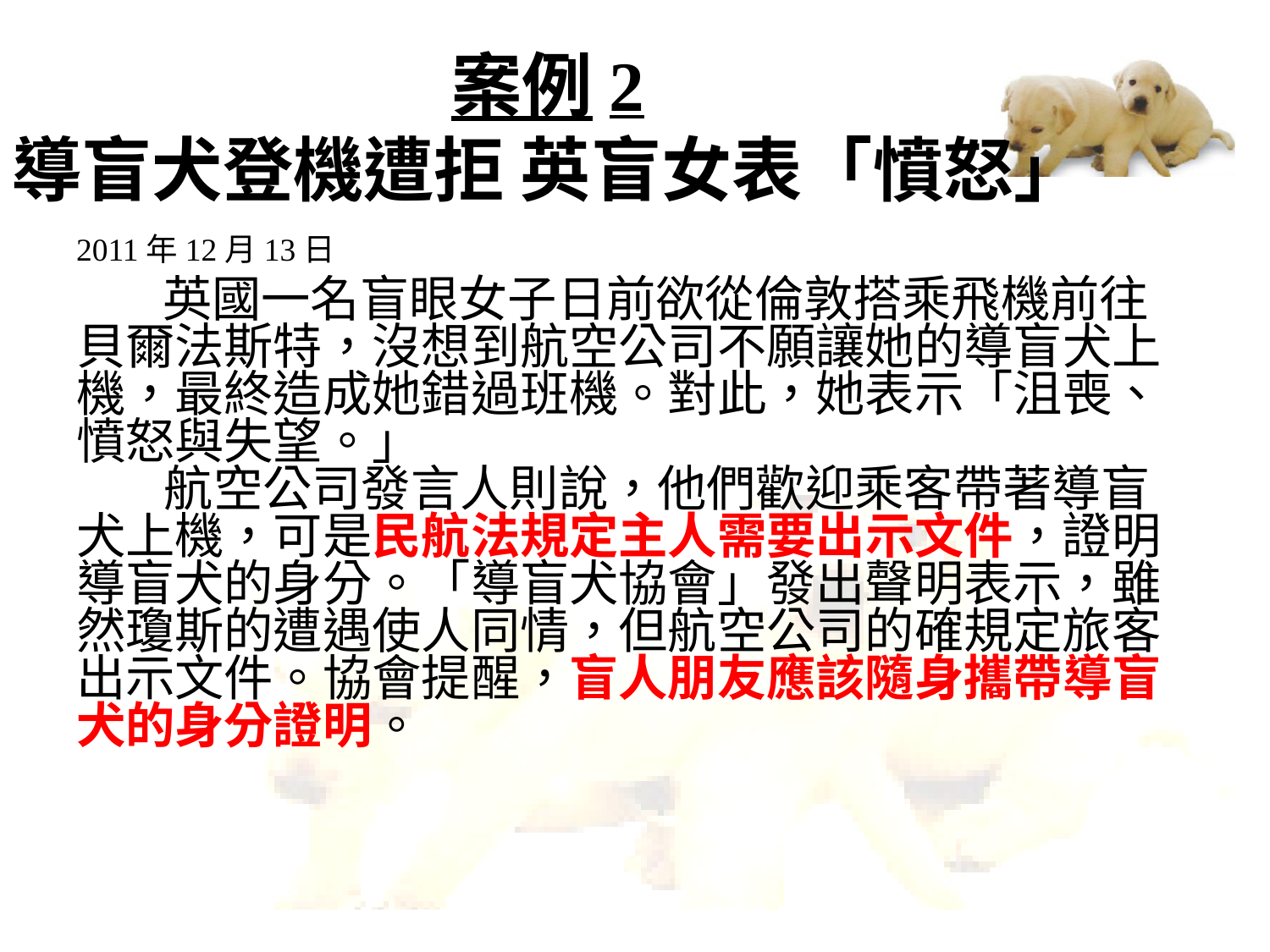

# 案例2 導盲犬登機遭拒 英盲女表「憤怒」
2011年12月13日
        英國一名盲眼女子日前欲從倫敦搭乘飛機前往貝爾法斯特，沒想到航空公司不願讓她的導盲犬上機，最終造成她錯過班機。對此，她表示「沮喪、憤怒與失望。」
        航空公司發言人則說，他們歡迎乘客帶著導盲犬上機，可是民航法規定主人需要出示文件，證明導盲犬的身分。「導盲犬協會」發出聲明表示，雖然瓊斯的遭遇使人同情，但航空公司的確規定旅客出示文件。協會提醒，盲人朋友應該隨身攜帶導盲犬的身分證明。